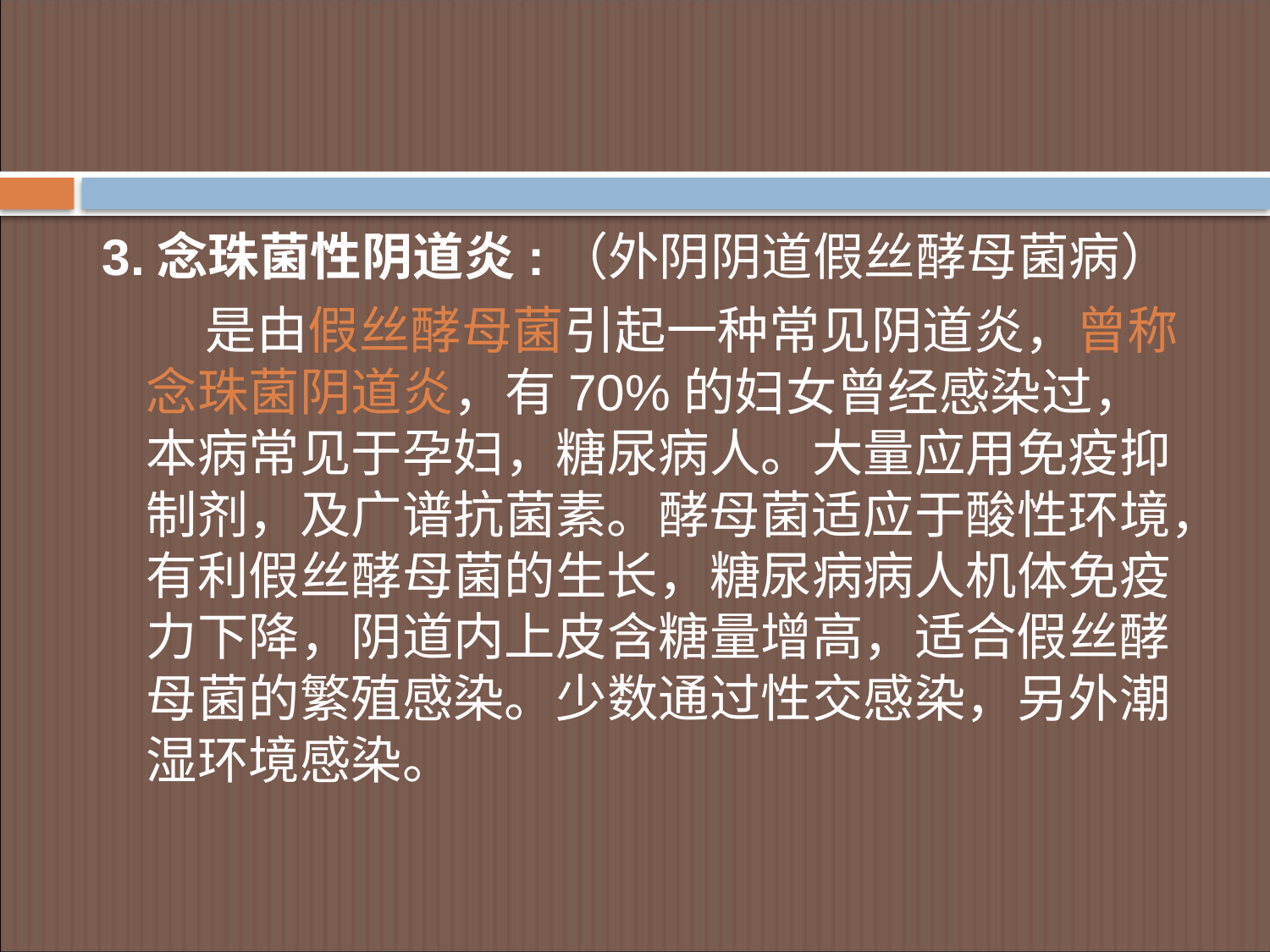

3.念珠菌性阴道炎:（外阴阴道假丝酵母菌病）
        是由假丝酵母菌引起一种常见阴道炎，曾称念珠菌阴道炎，有70%的妇女曾经感染过，本病常见于孕妇，糖尿病人。大量应用免疫抑制剂，及广谱抗菌素。酵母菌适应于酸性环境，有利假丝酵母菌的生长，糖尿病病人机体免疫力下降，阴道内上皮含糖量增高，适合假丝酵母菌的繁殖感染。少数通过性交感染，另外潮湿环境感染。